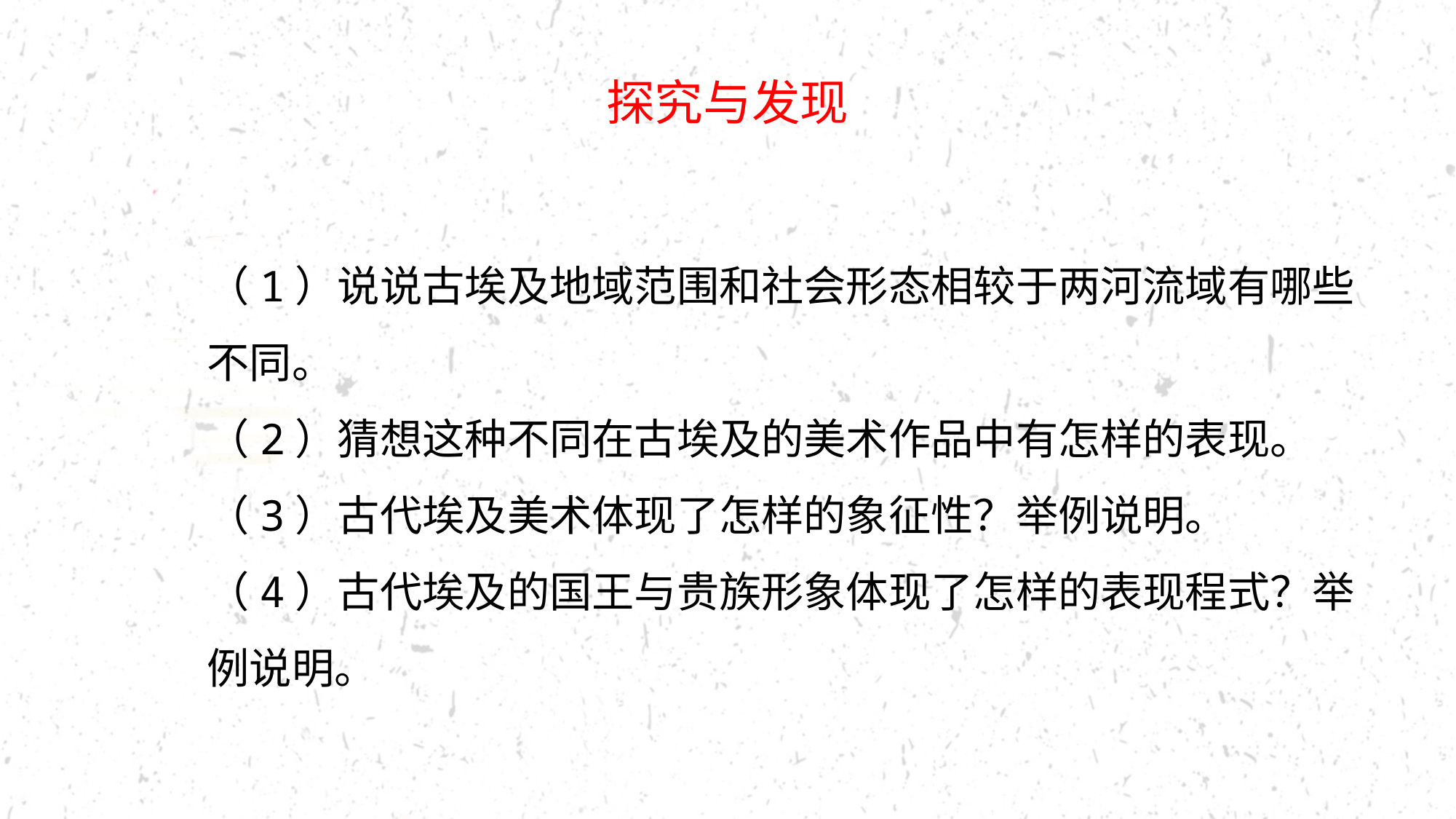

# 探究与发现
（1）说说古埃及地域范围和社会形态相较于两河流域有哪些不同。
（2）猜想这种不同在古埃及的美术作品中有怎样的表现。
（3）古代埃及美术体现了怎样的象征性？举例说明。
（4）古代埃及的国王与贵族形象体现了怎样的表现程式？举例说明。